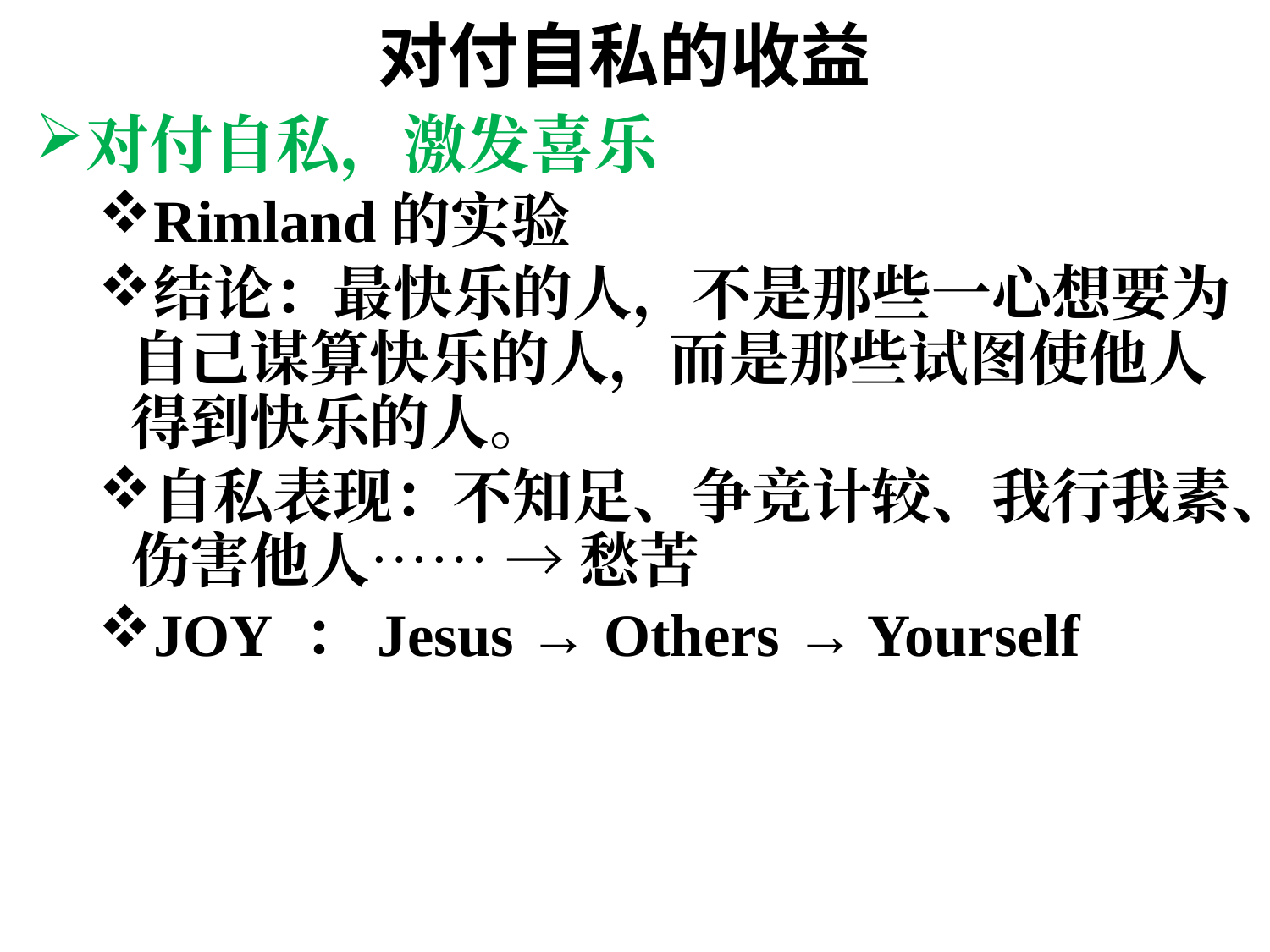

# 对付自私的收益
对付自私，激发喜乐
Rimland的实验
结论：最快乐的人，不是那些一心想要为自己谋算快乐的人，而是那些试图使他人得到快乐的人。
自私表现：不知足、争竞计较、我行我素、伤害他人…… → 愁苦
JOY ：Jesus → Others → Yourself